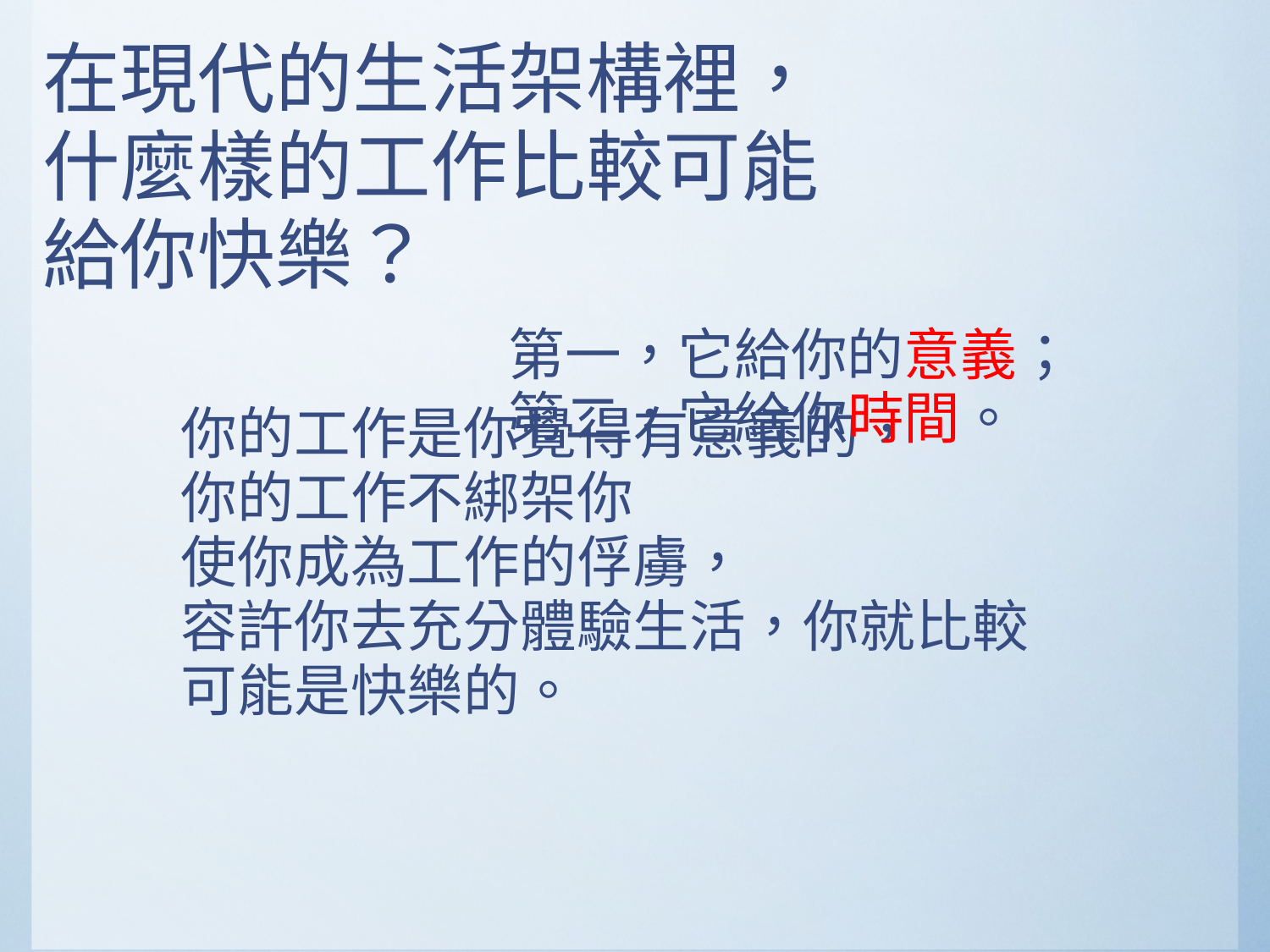

在現代的生活架構裡，什麼樣的工作比較可能
給你快樂？
#
第一，它給你的意義；
第二，它給你時間。
你的工作是你覺得有意義的，
你的工作不綁架你
使你成為工作的俘虜，
容許你去充分體驗生活，你就比較可能是快樂的。